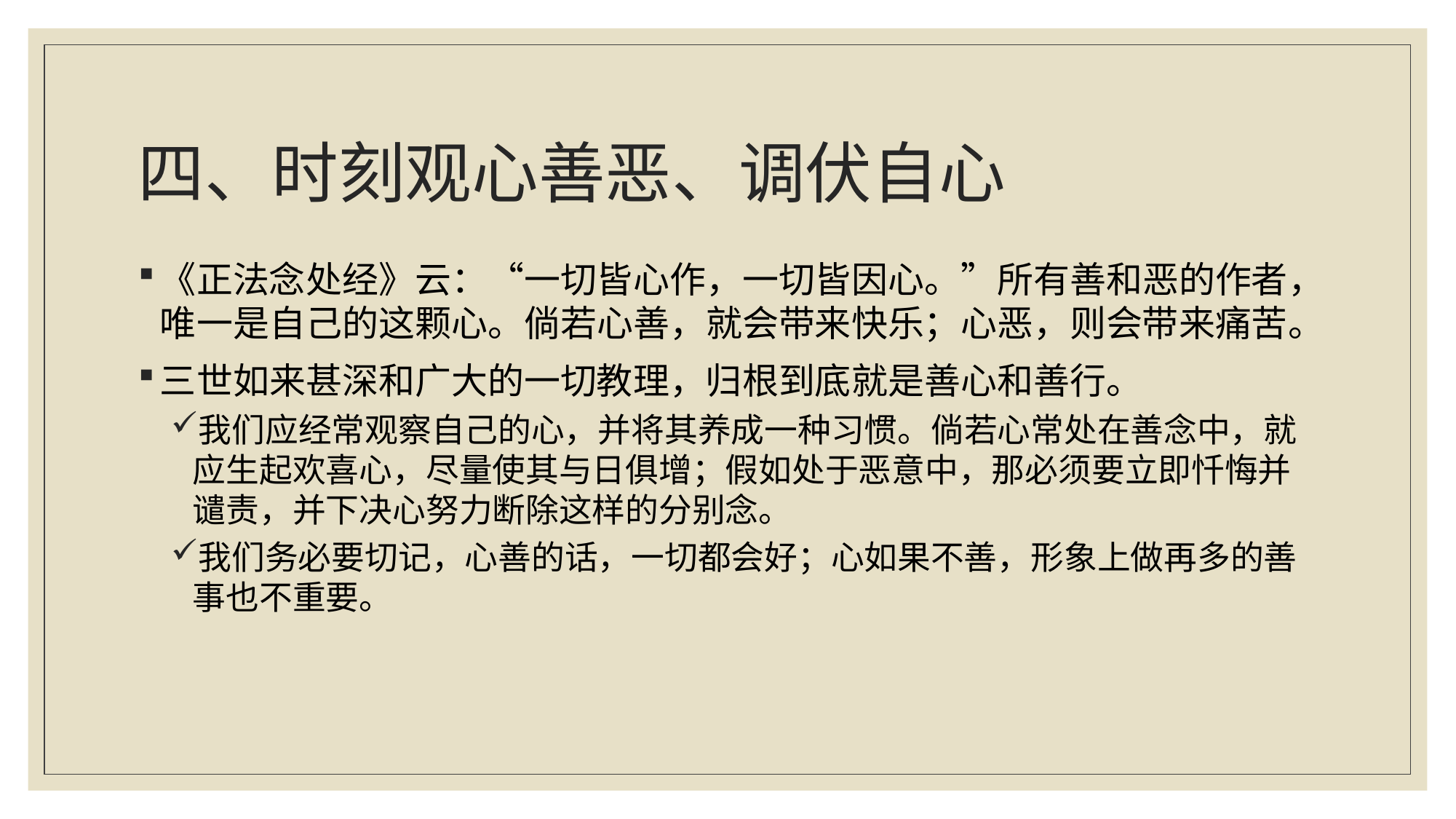

# 四、时刻观心善恶、调伏自心
《正法念处经》云：“一切皆心作，一切皆因心。”所有善和恶的作者，唯一是自己的这颗心。倘若心善，就会带来快乐；心恶，则会带来痛苦。
三世如来甚深和广大的一切教理，归根到底就是善心和善行。
我们应经常观察自己的心，并将其养成一种习惯。倘若心常处在善念中，就应生起欢喜心，尽量使其与日俱增；假如处于恶意中，那必须要立即忏悔并谴责，并下决心努力断除这样的分别念。
我们务必要切记，心善的话，一切都会好；心如果不善，形象上做再多的善事也不重要。